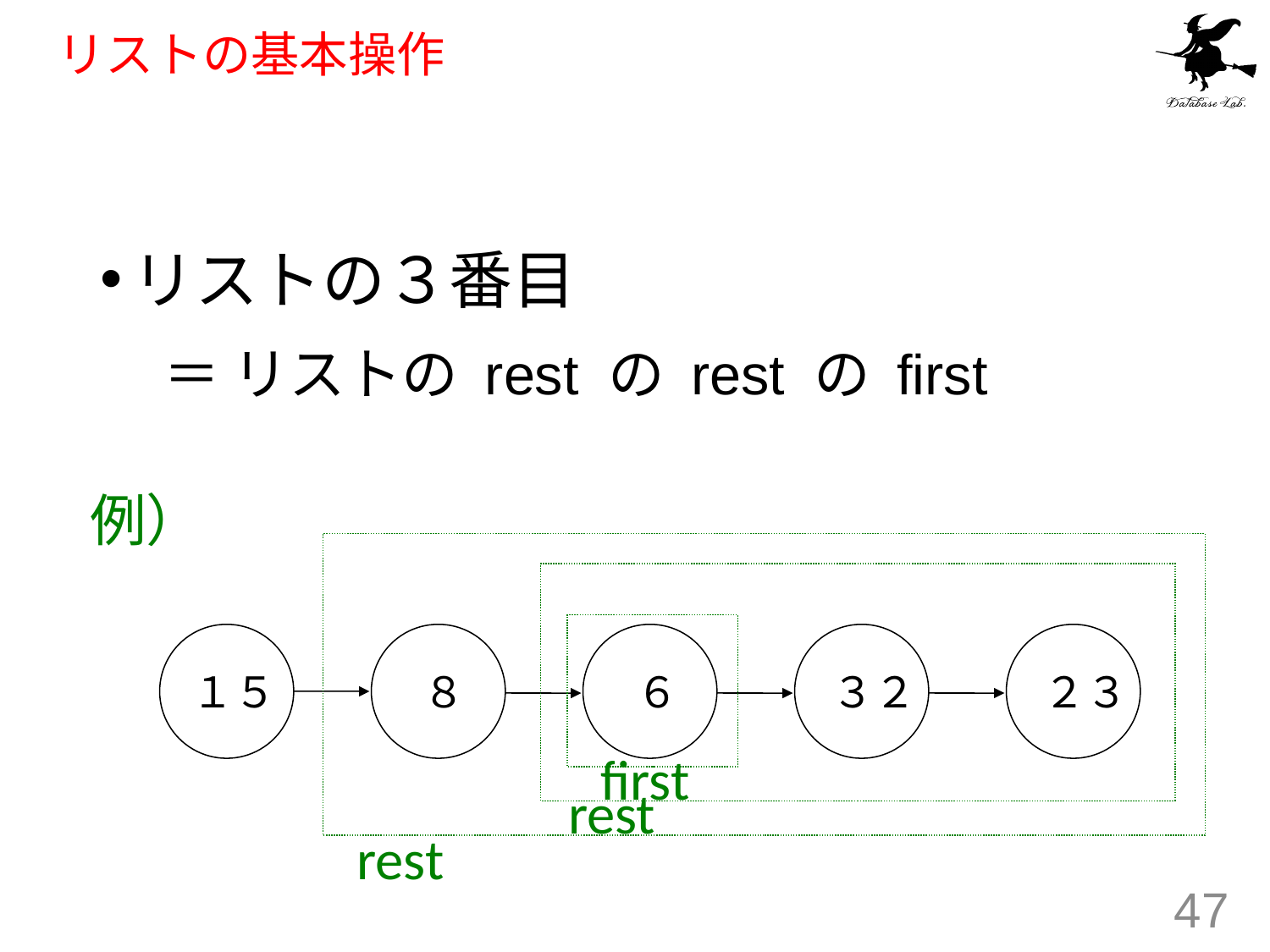

# リストの基本操作
リストの３番目
＝ リストの rest の rest の first

例）

１５
８
６
３２
２３

first
rest
rest
47